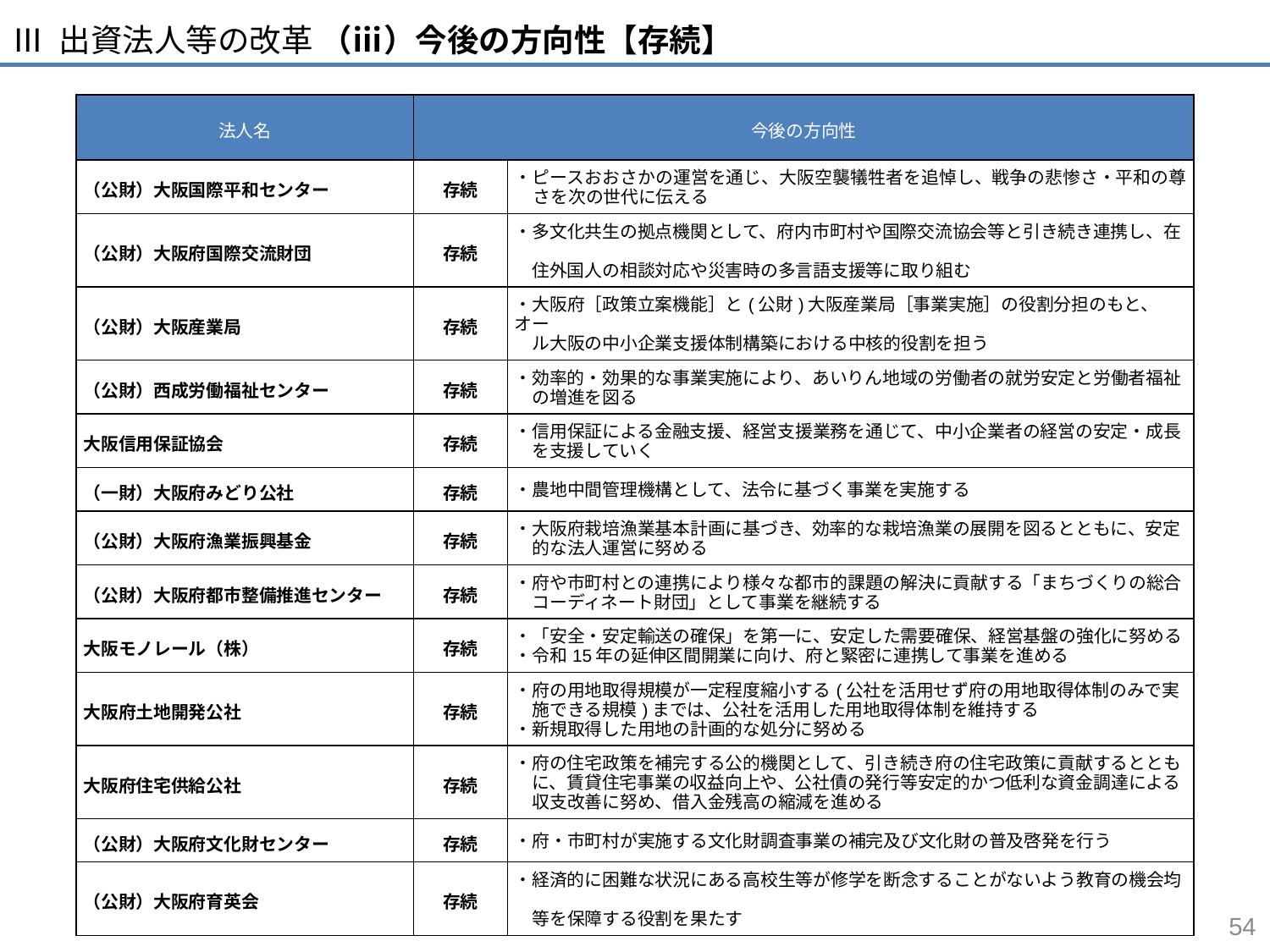

Ⅲ 出資法人等の改革 （ⅲ）今後の方向性【存続】
| 法人名 | 今後の方向性 |  |
| --- | --- | --- |
| （公財）大阪国際平和センター | 存続 | ・ピースおおさかの運営を通じ、大阪空襲犠牲者を追悼し、戦争の悲惨さ・平和の尊さを次の世代に伝える |
| （公財）大阪府国際交流財団 | 存続 | ・多文化共生の拠点機関として、府内市町村や国際交流協会等と引き続き連携し、在　 　住外国人の相談対応や災害時の多言語支援等に取り組む |
| （公財）大阪産業局 | 存続 | ・大阪府［政策立案機能］と(公財)大阪産業局［事業実施］の役割分担のもと、オー 　ル大阪の中小企業支援体制構築における中核的役割を担う |
| （公財）西成労働福祉センター | 存続 | ・効率的・効果的な事業実施により、あいりん地域の労働者の就労安定と労働者福祉 　の増進を図る |
| 大阪信用保証協会 | 存続 | ・信用保証による金融支援、経営支援業務を通じて、中小企業者の経営の安定・成長 　を支援していく |
| （一財）大阪府みどり公社 | 存続 | ・農地中間管理機構として、法令に基づく事業を実施する |
| （公財）大阪府漁業振興基金 | 存続 | ・大阪府栽培漁業基本計画に基づき、効率的な栽培漁業の展開を図るとともに、安定 　的な法人運営に努める |
| （公財）大阪府都市整備推進センター | 存続 | ・府や市町村との連携により様々な都市的課題の解決に貢献する「まちづくりの総合 　コーディネート財団」として事業を継続する |
| 大阪モノレール（株） | 存続 | ・「安全・安定輸送の確保」を第一に、安定した需要確保、経営基盤の強化に努める ・令和15年の延伸区間開業に向け、府と緊密に連携して事業を進める |
| 大阪府土地開発公社 | 存続 | ・府の用地取得規模が一定程度縮小する(公社を活用せず府の用地取得体制のみで実 　施できる規模)までは、公社を活用した用地取得体制を維持する ・新規取得した用地の計画的な処分に努める |
| 大阪府住宅供給公社 | 存続 | ・府の住宅政策を補完する公的機関として、引き続き府の住宅政策に貢献するととも 　に、賃貸住宅事業の収益向上や、公社債の発行等安定的かつ低利な資金調達による 　収支改善に努め、借入金残高の縮減を進める |
| （公財）大阪府文化財センター | 存続 | ・府・市町村が実施する文化財調査事業の補完及び文化財の普及啓発を行う |
| （公財）大阪府育英会 | 存続 | ・経済的に困難な状況にある高校生等が修学を断念することがないよう教育の機会均　 　等を保障する役割を果たす |
54